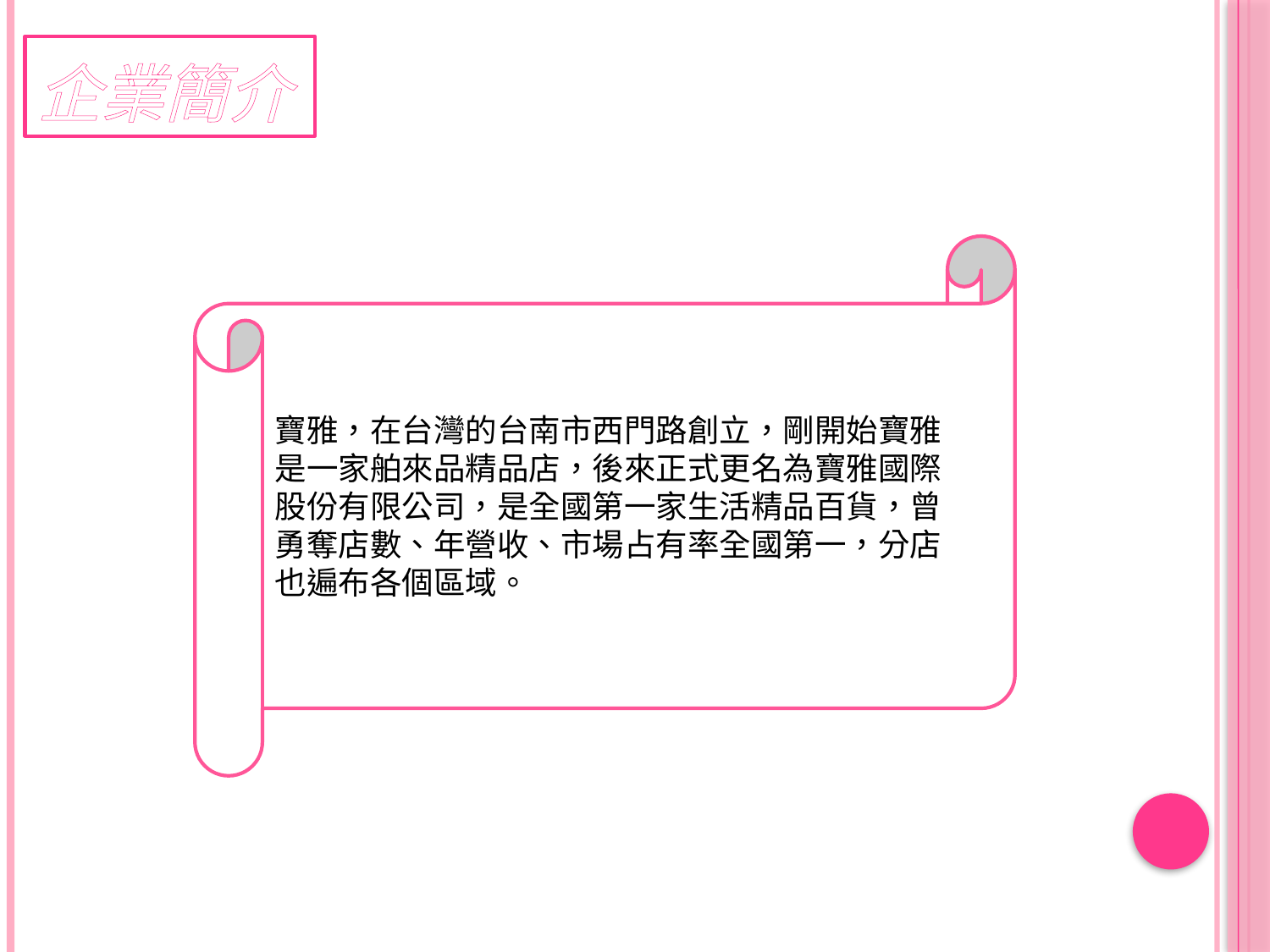

企業簡介
寶雅，在台灣的台南市西門路創立，剛開始寶雅是一家舶來品精品店，後來正式更名為寶雅國際股份有限公司，是全國第一家生活精品百貨，曾勇奪店數、年營收、市場占有率全國第一，分店也遍布各個區域。